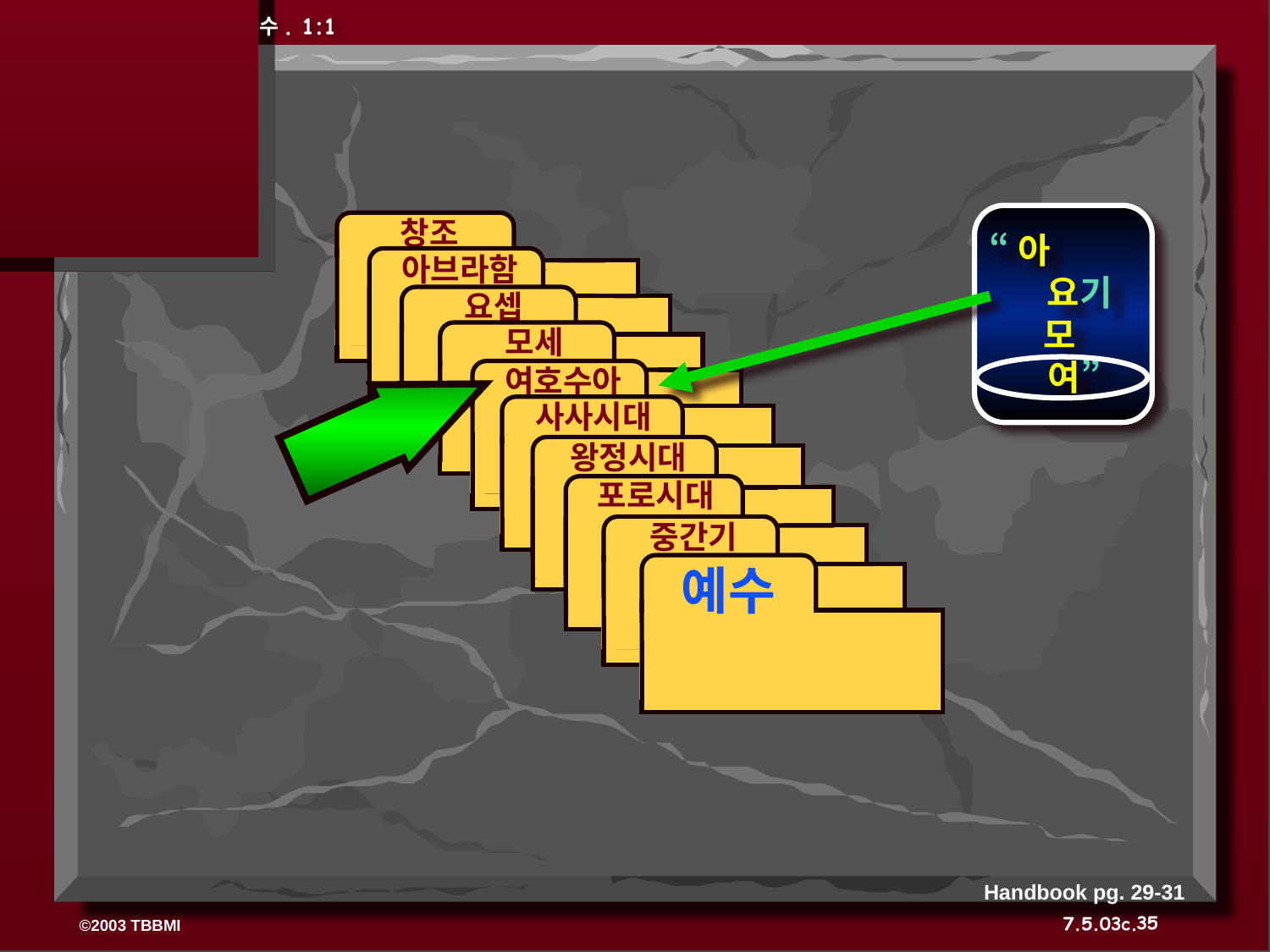

수. 1:1

“아               요기  모
  여”

  창조
ABRAHAM

  아브라함
ABRAHAM

   요셉
ABRAHAM

   모세

   여호수아

   사사시대

   왕정시대

   포로시대

   중간기

예수

Handbook pg. 29-31

35